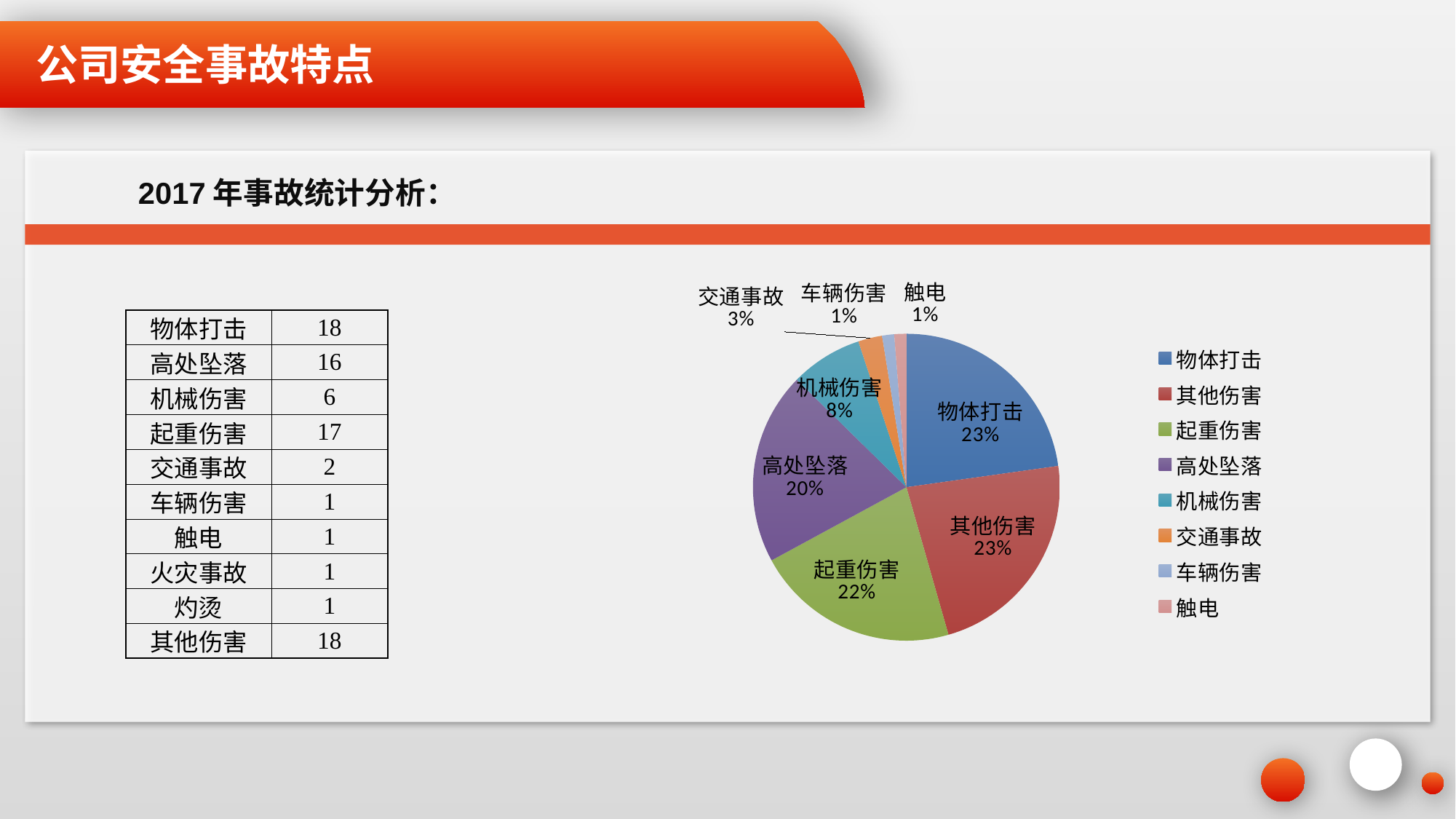

公司安全事故特点

2017年事故统计分析：

### Chart

| Category |  |
|---|---|
| 物体打击 | 18.0 |
| 其他伤害 | 18.0 |
| 起重伤害 | 17.0 |
| 高处坠落 | 16.0 |
| 机械伤害 | 6.0 |
| 交通事故 | 2.0 |
| 车辆伤害 | 1.0 |
| 触电 | 1.0 |
| 物体打击 | 18 |
| --- | --- |
| 高处坠落 | 16 |
| 机械伤害 | 6 |
| 起重伤害 | 17 |
| 交通事故 | 2 |
| 车辆伤害 | 1 |
| 触电 | 1 |
| 火灾事故 | 1 |
| 灼烫 | 1 |
| 其他伤害 | 18 |